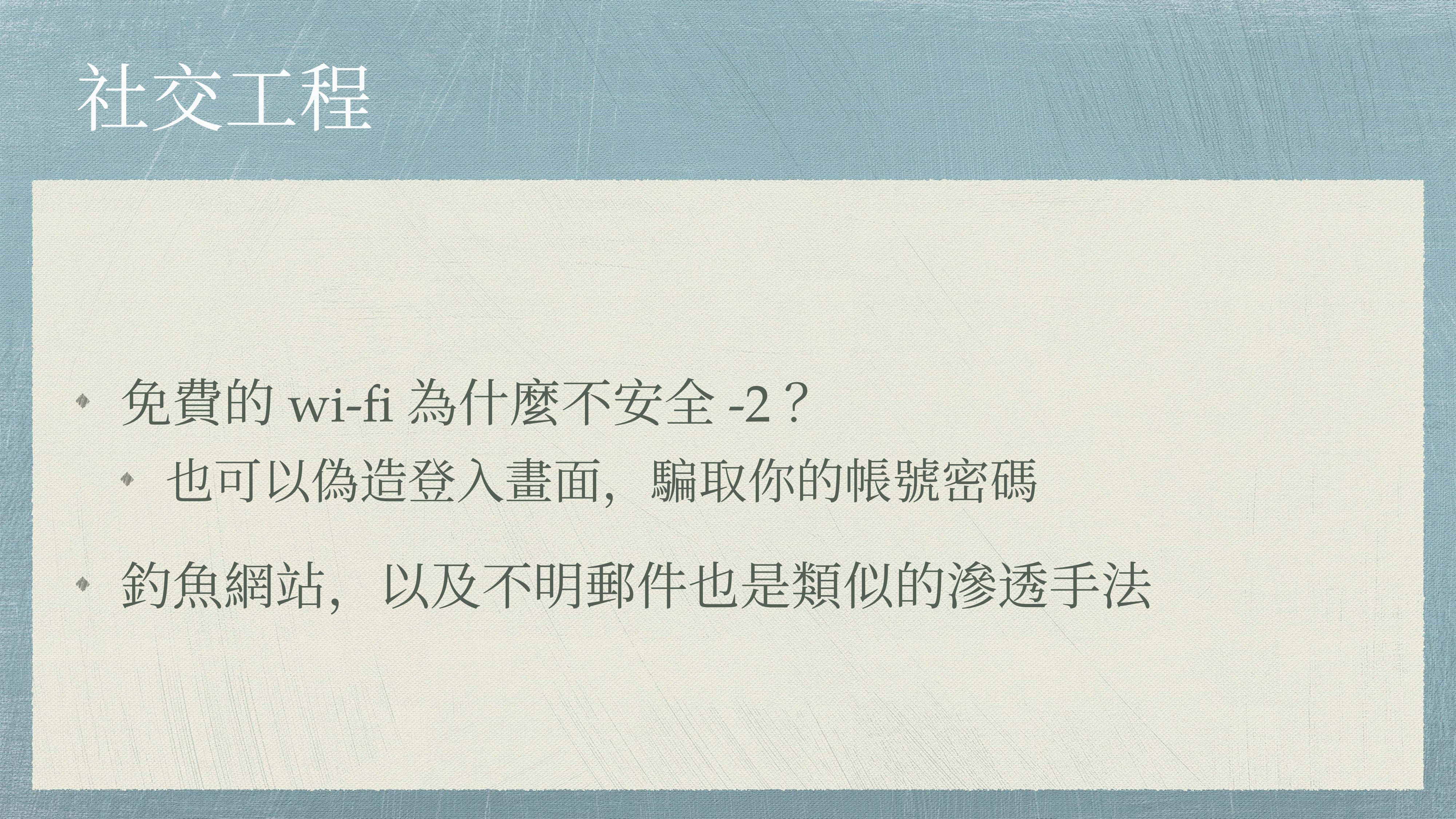

# 社交工程
免費的wi-fi為什麼不安全-2？
也可以偽造登入畫面，騙取你的帳號密碼
釣魚網站，以及不明郵件也是類似的滲透手法